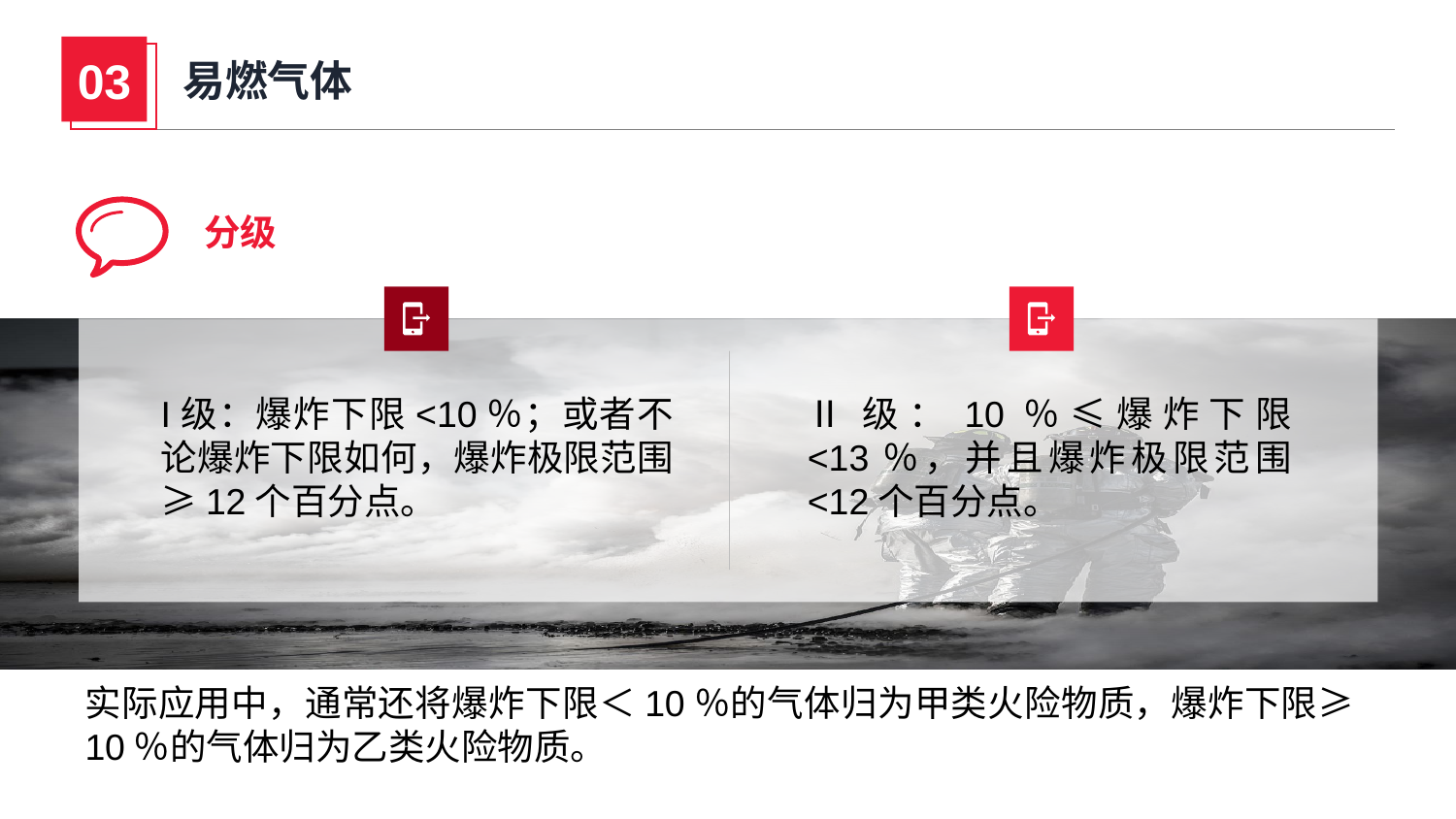

03
易燃气体

分级

I级：爆炸下限<10％；或者不论爆炸下限如何，爆炸极限范围≥12个百分点。
Ⅱ级：10％≤爆炸下限<13％，并且爆炸极限范围<12个百分点。
实际应用中，通常还将爆炸下限＜10％的气体归为甲类火险物质，爆炸下限≥10％的气体归为乙类火险物质。